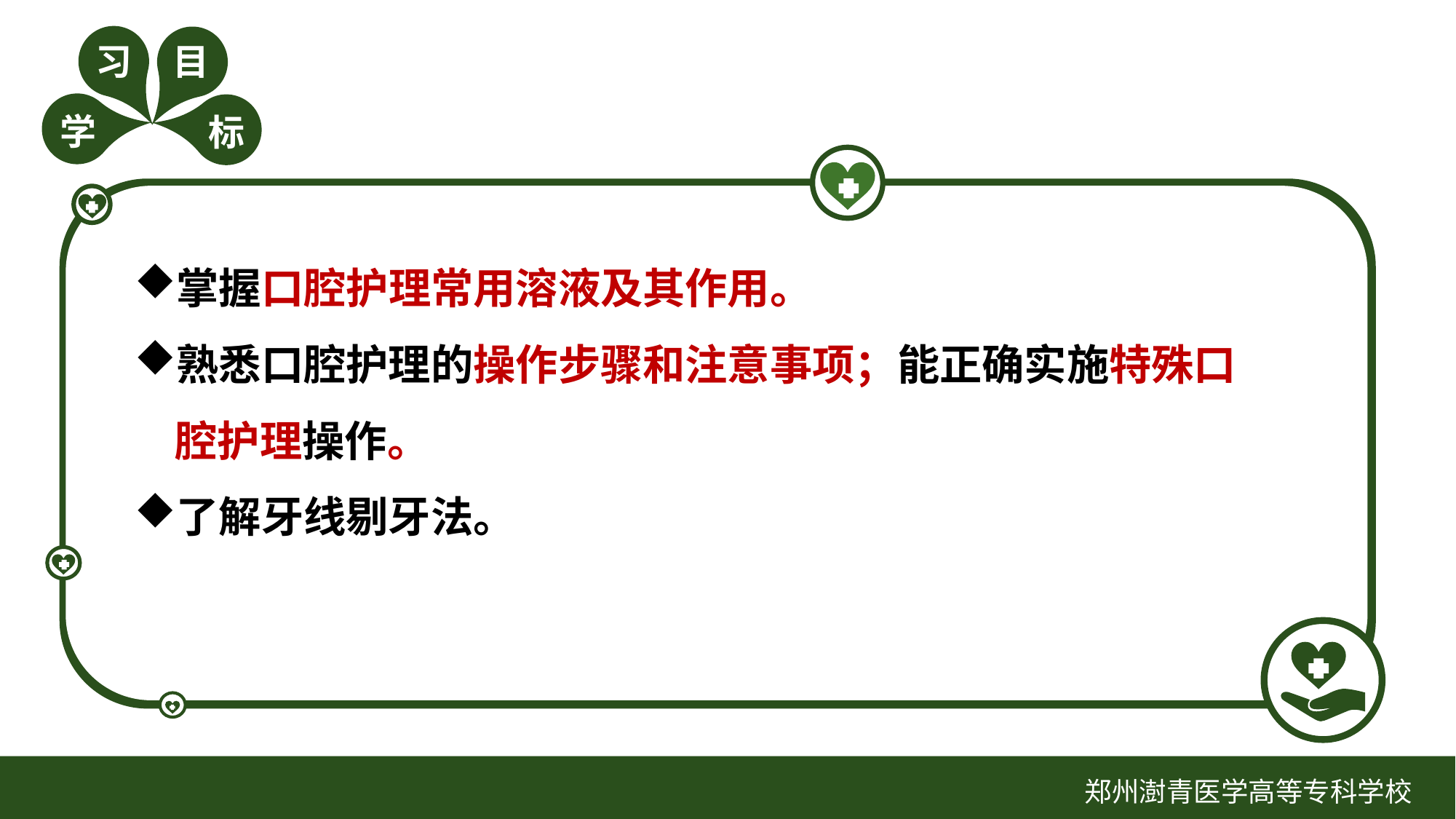

掌握口腔护理常用溶液及其作用。
熟悉口腔护理的操作步骤和注意事项；能正确实施特殊口腔护理操作。
了解牙线剔牙法。
郑州澍青医学高等专科学校